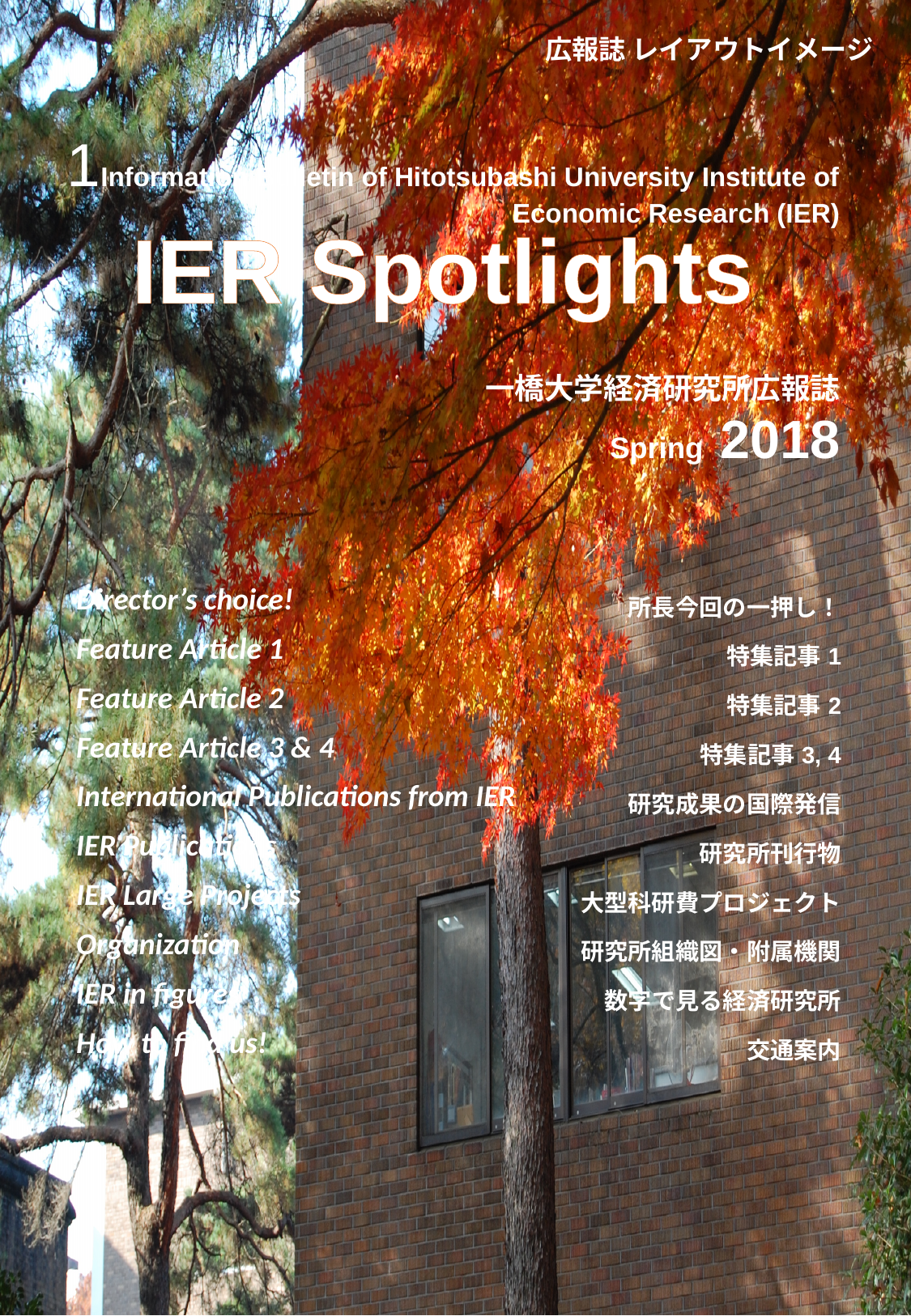

広報誌 レイアウトイメージ
# 1Information Bulletin of Hitotsubashi University Institute of Economic Research (IER) 一橋大学経済研究所広報誌 Spring 2018
IER Spotlights
|  |  |  |
| --- | --- | --- |
|  | Director’s choice! | 所長今回の一押し！ |
|  | Feature Article 1 | 特集記事1 |
|  | Feature Article 2 | 特集記事2 |
|  | Feature Article 3 & 4 | 特集記事3, 4 |
|  | International Publications from IER | 研究成果の国際発信 |
|  | IER Publications | 研究所刊行物 |
|  | IER Large Projects | 大型科研費プロジェクト |
|  | Organization | 研究所組織図・附属機関 |
|  | IER in figures | 数字で見る経済研究所 |
|  | How to find us! | 交通案内 |